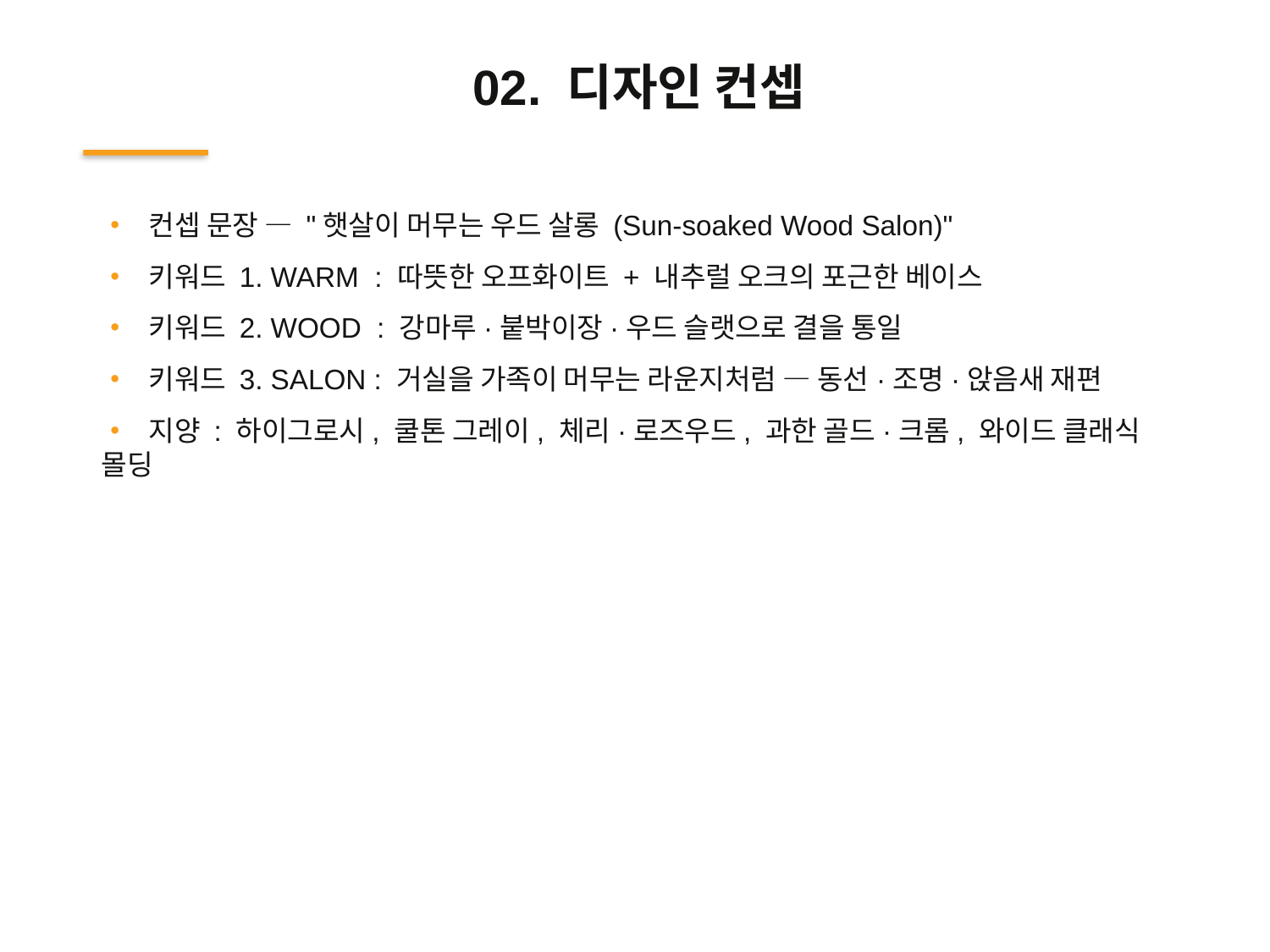

02. 디자인 컨셉

•  컨셉 문장 — "햇살이 머무는 우드 살롱 (Sun-soaked Wood Salon)"
•  키워드 1. WARM  : 따뜻한 오프화이트 + 내추럴 오크의 포근한 베이스
•  키워드 2. WOOD  : 강마루·붙박이장·우드 슬랫으로 결을 통일
•  키워드 3. SALON : 거실을 가족이 머무는 라운지처럼 — 동선·조명·앉음새 재편
•  지양 : 하이그로시, 쿨톤 그레이, 체리·로즈우드, 과한 골드·크롬, 와이드 클래식 몰딩